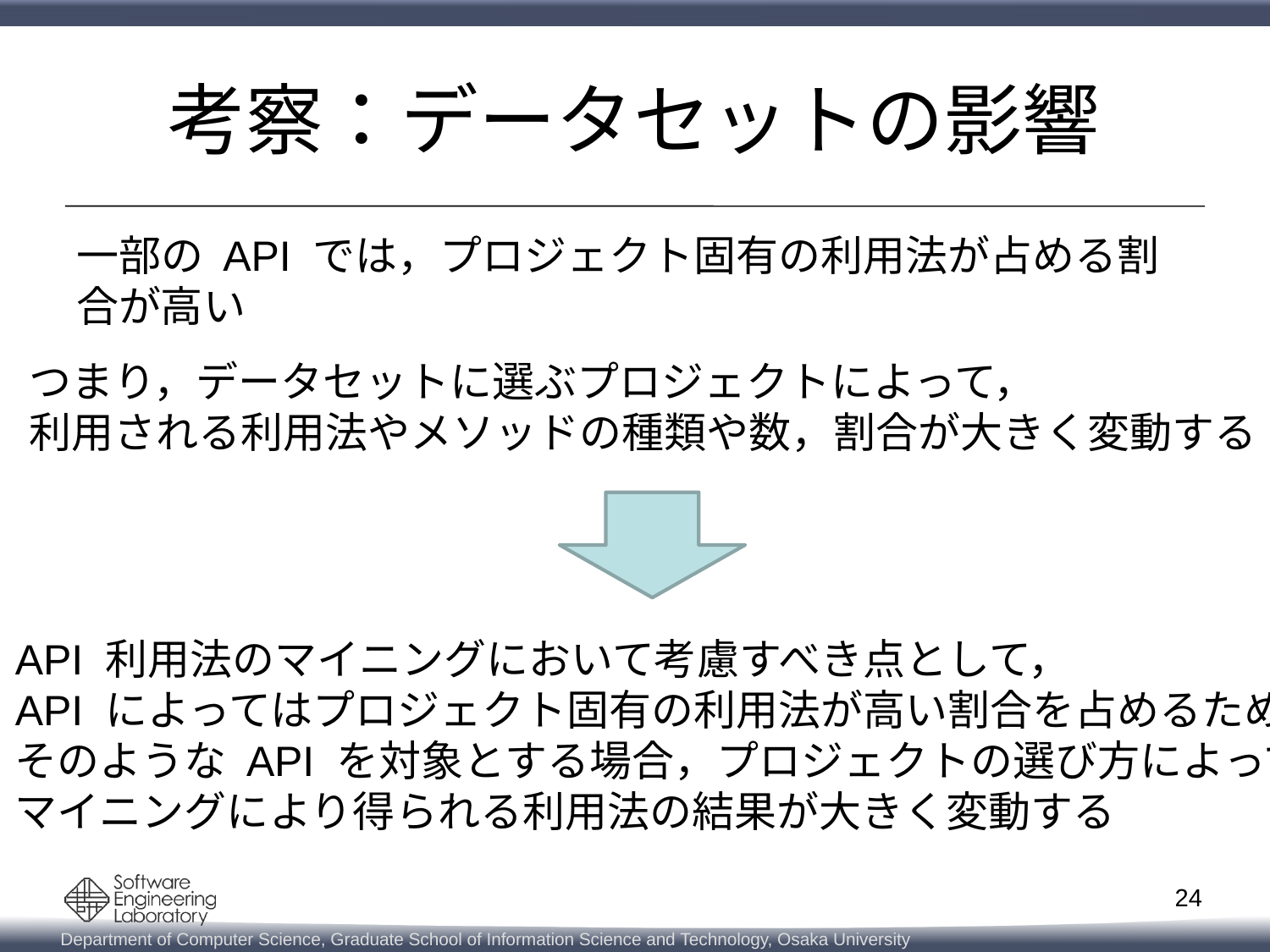

# 考察：データセットの影響
一部の API では，プロジェクト固有の利用法が占める割合が高い

つまり，データセットに選ぶプロジェクトによって，
利用される利用法やメソッドの種類や数，割合が大きく変動する

API 利用法のマイニングにおいて考慮すべき点として，
API によってはプロジェクト固有の利用法が高い割合を占めるため，
そのような API を対象とする場合，プロジェクトの選び方によって
マイニングにより得られる利用法の結果が大きく変動する
24